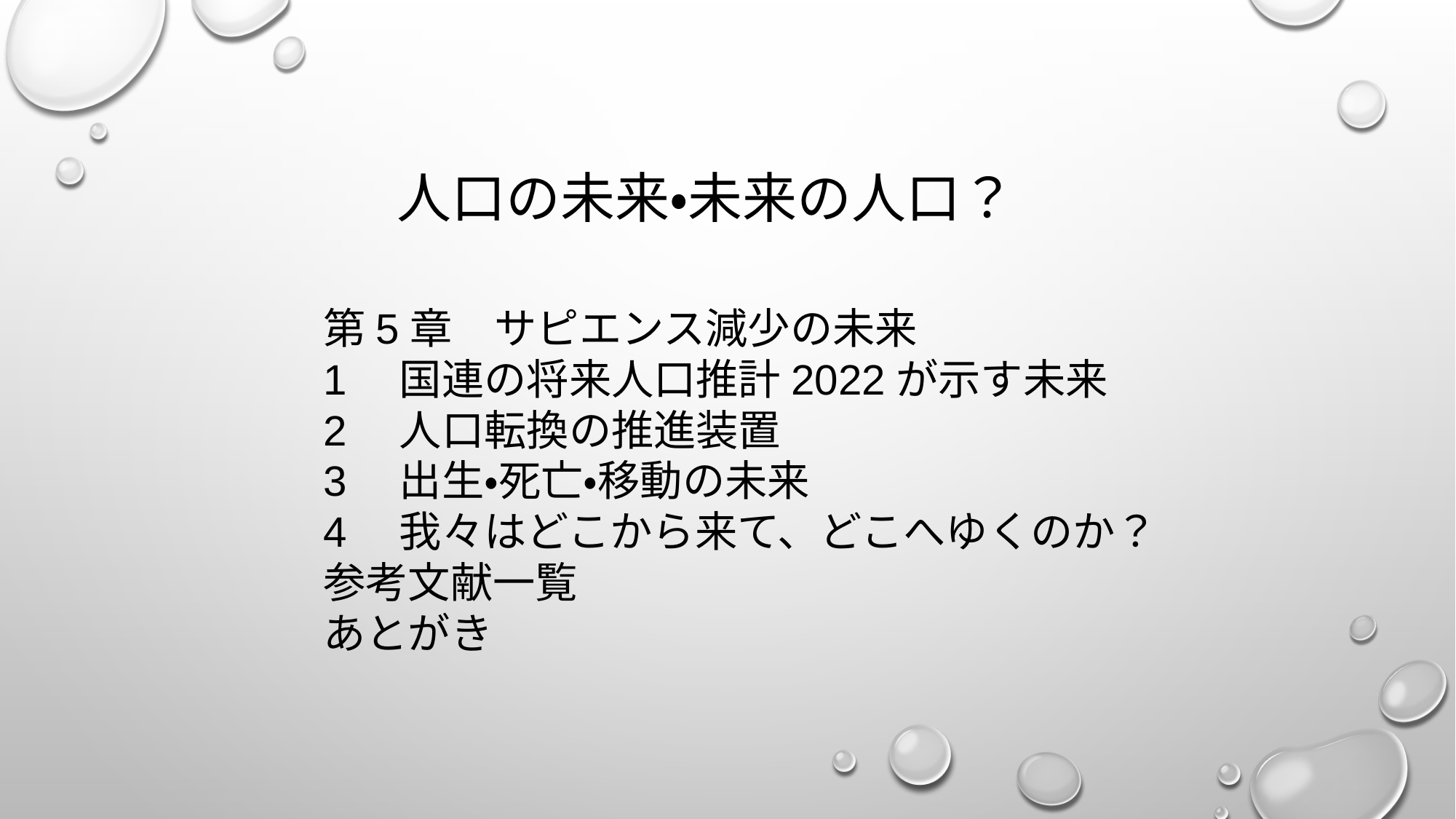

# 人口の未来・未来の人口？
第5章　サピエンス減少の未来
1　国連の将来人口推計2022が示す未来
2　人口転換の推進装置
3　出生・死亡・移動の未来
4　我々はどこから来て、どこへゆくのか？
参考文献一覧
あとがき